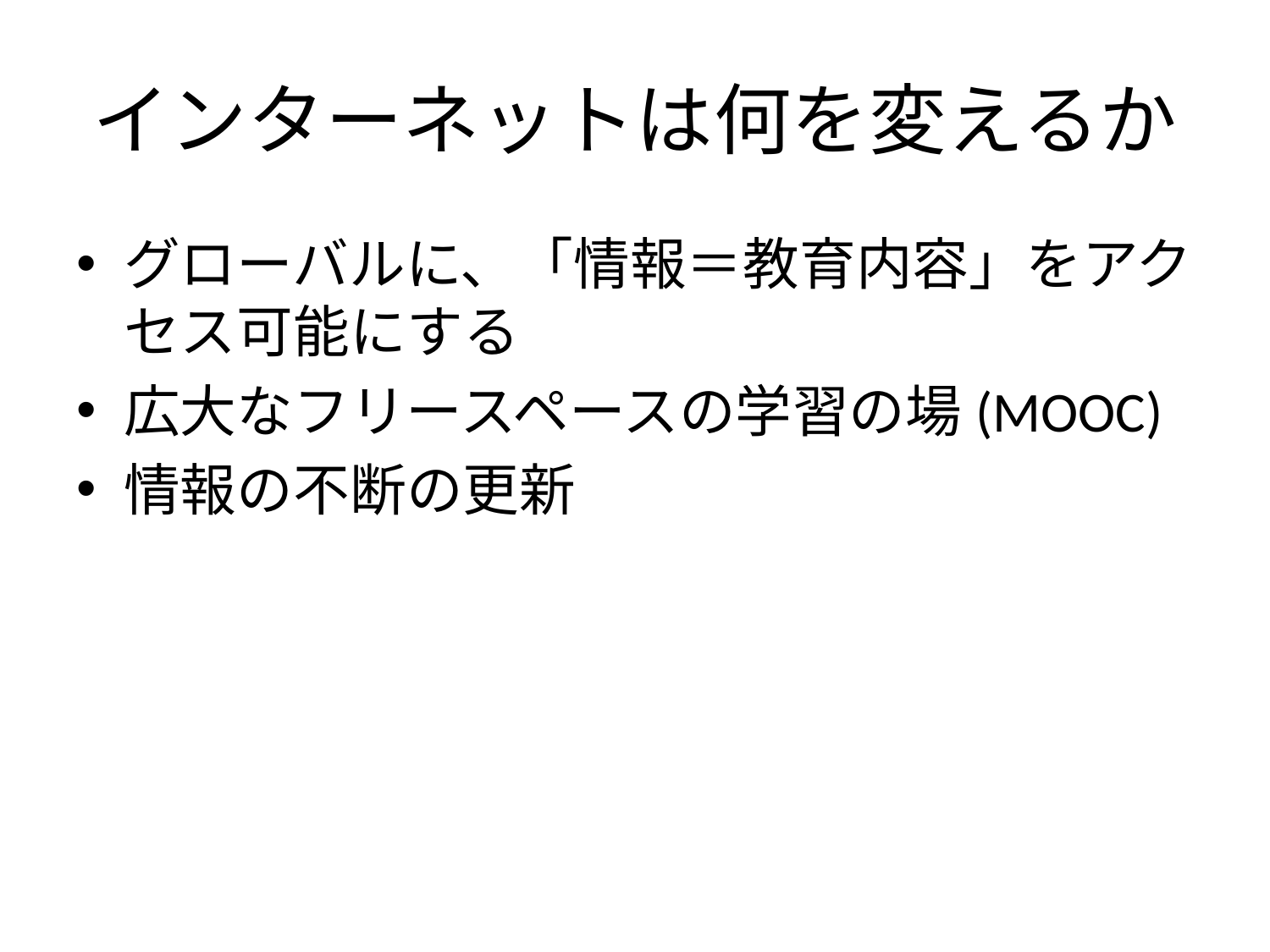

# インターネットは何を変えるか
グローバルに、「情報＝教育内容」をアクセス可能にする
広大なフリースペースの学習の場(MOOC)
情報の不断の更新